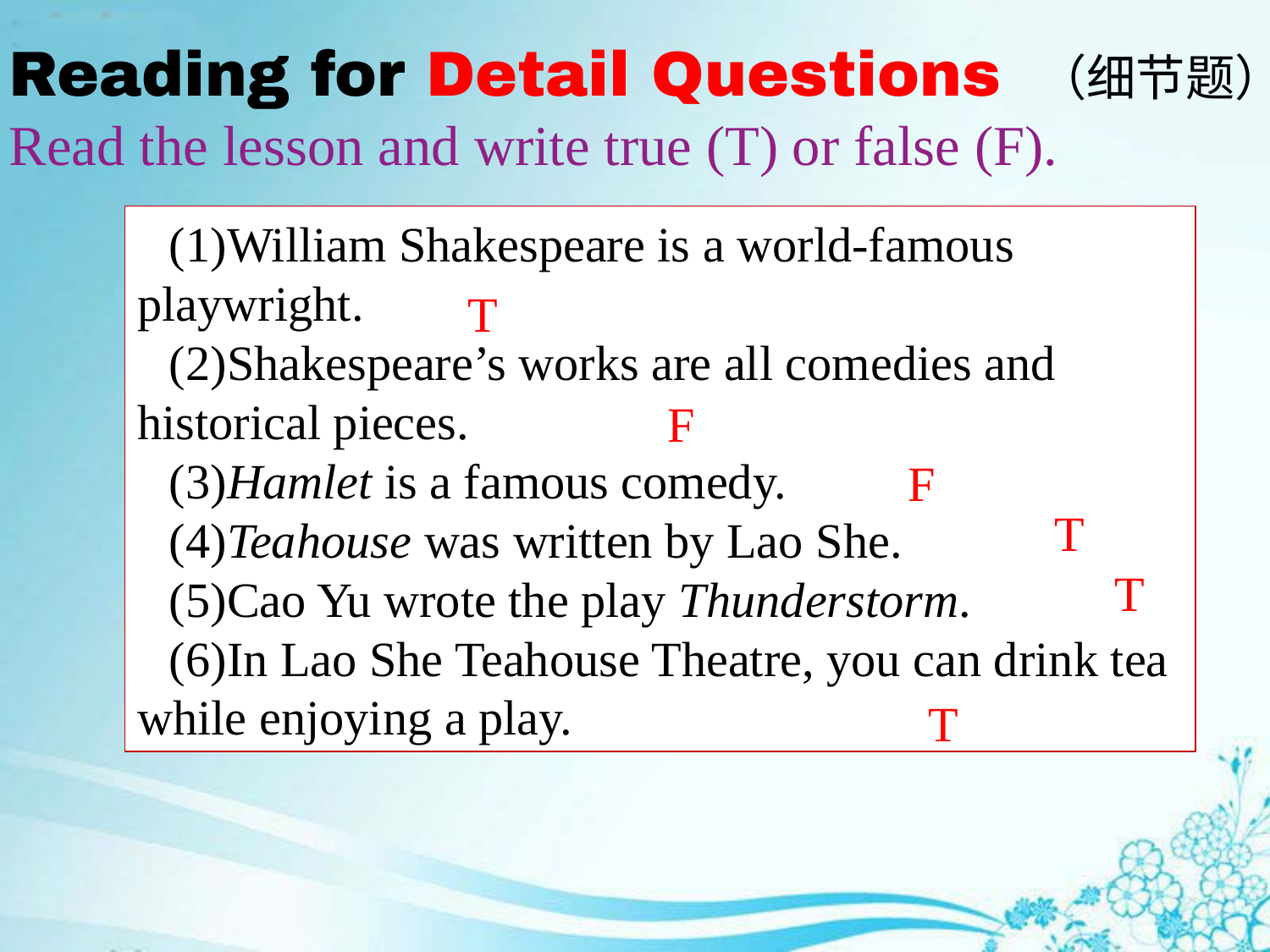

Reading for Detail Questions （细节题）
Read the lesson and write true (T) or false (F).
(1)William Shakespeare is a world-famous playwright.
(2)Shakespeare’s works are all comedies and historical pieces.
(3)Hamlet is a famous comedy.
(4)Teahouse was written by Lao She.
(5)Cao Yu wrote the play Thunderstorm.
(6)In Lao She Teahouse Theatre, you can drink tea while enjoying a play.
T
F
F
T
T
T